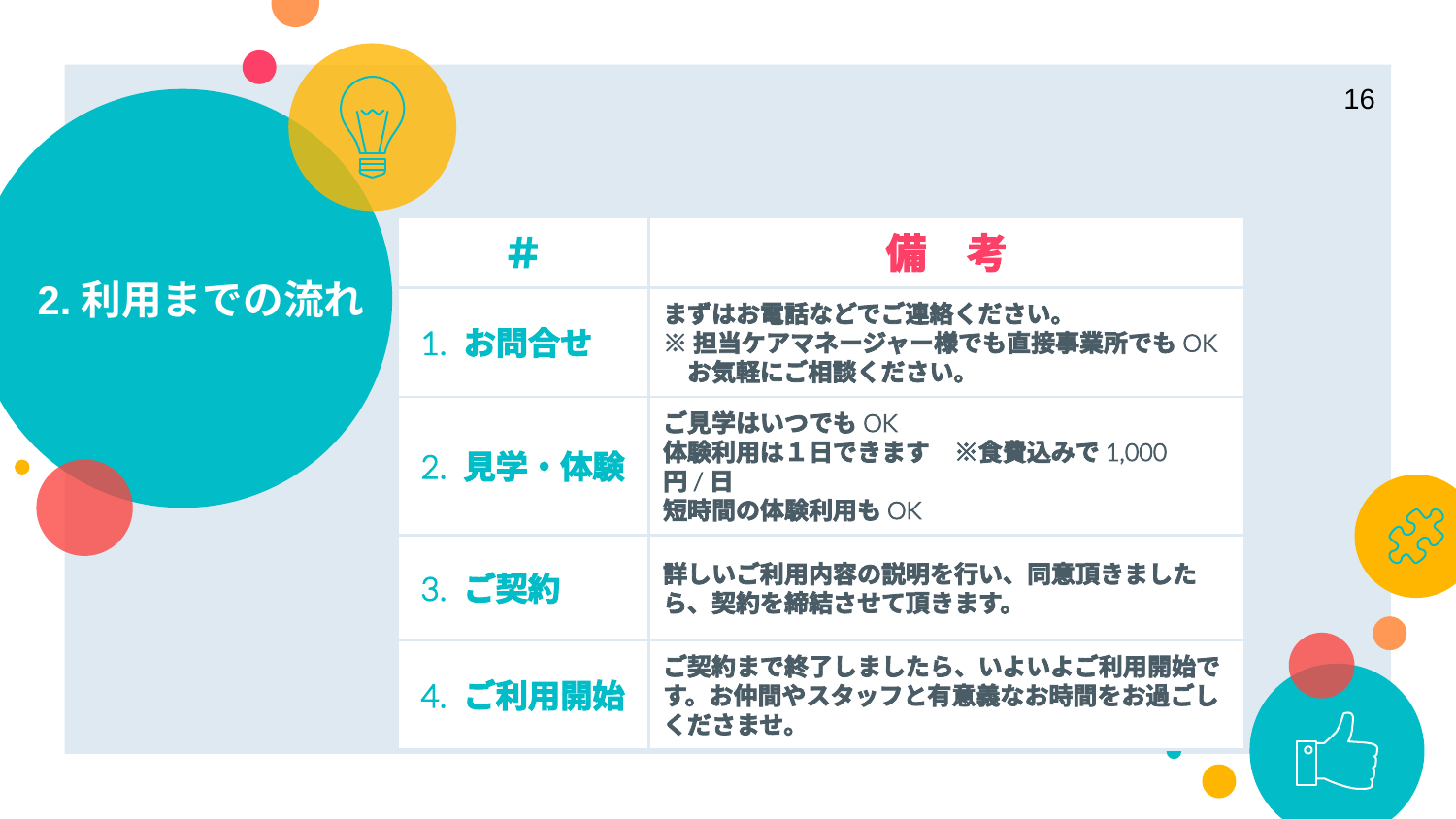

16
# 2.利用までの流れ
| ＃ | 備　考 |
| --- | --- |
| 1. お問合せ | まずはお電話などでご連絡ください。 ※担当ケアマネージャー様でも直接事業所でもOK 　お気軽にご相談ください。 |
| 2. 見学・体験 | ご見学はいつでもOK 体験利用は１日できます　※食費込みで1,000円/日 短時間の体験利用もOK |
| 3. ご契約 | 詳しいご利用内容の説明を行い、同意頂きましたら、契約を締結させて頂きます。 |
| 4. ご利用開始 | ご契約まで終了しましたら、いよいよご利用開始です。お仲間やスタッフと有意義なお時間をお過ごしくださませ。 |